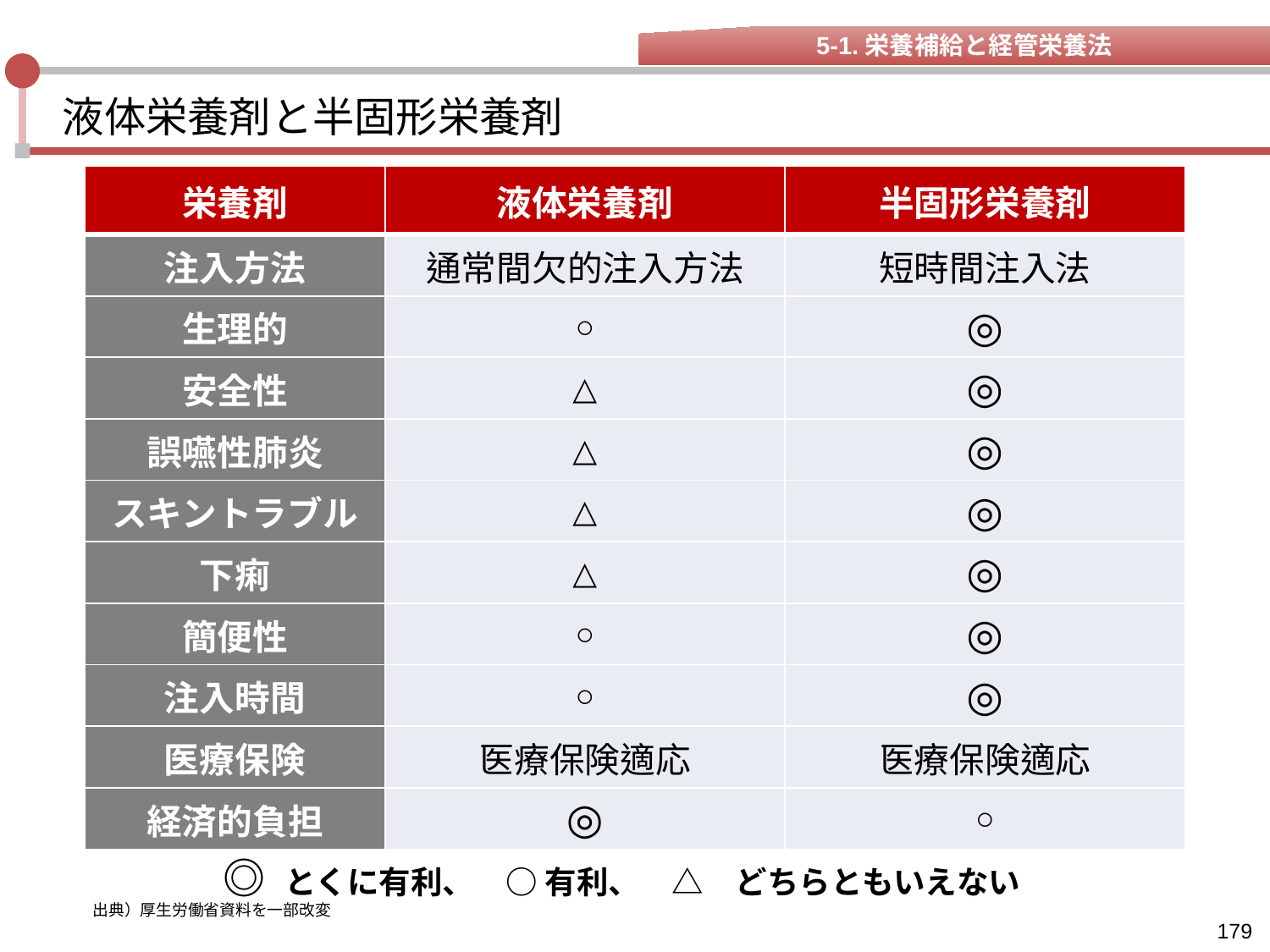

5-1.栄養補給と経管栄養法
# 液体栄養剤と半固形栄養剤
| 栄養剤 | 液体栄養剤 | 半固形栄養剤 |
| --- | --- | --- |
| 注入方法 | 通常間欠的注入方法 | 短時間注入法 |
| 生理的 | ○ | ◎ |
| 安全性 | △ | ◎ |
| 誤嚥性肺炎 | △ | ◎ |
| スキントラブル | △ | ◎ |
| 下痢 | △ | ◎ |
| 簡便性 | ○ | ◎ |
| 注入時間 | ○ | ◎ |
| 医療保険 | 医療保険適応 | 医療保険適応 |
| 経済的負担 | ◎ | ○ |
◎ とくに有利、　○ 有利、　△　どちらともいえない
出典）厚生労働省資料を一部改変
179